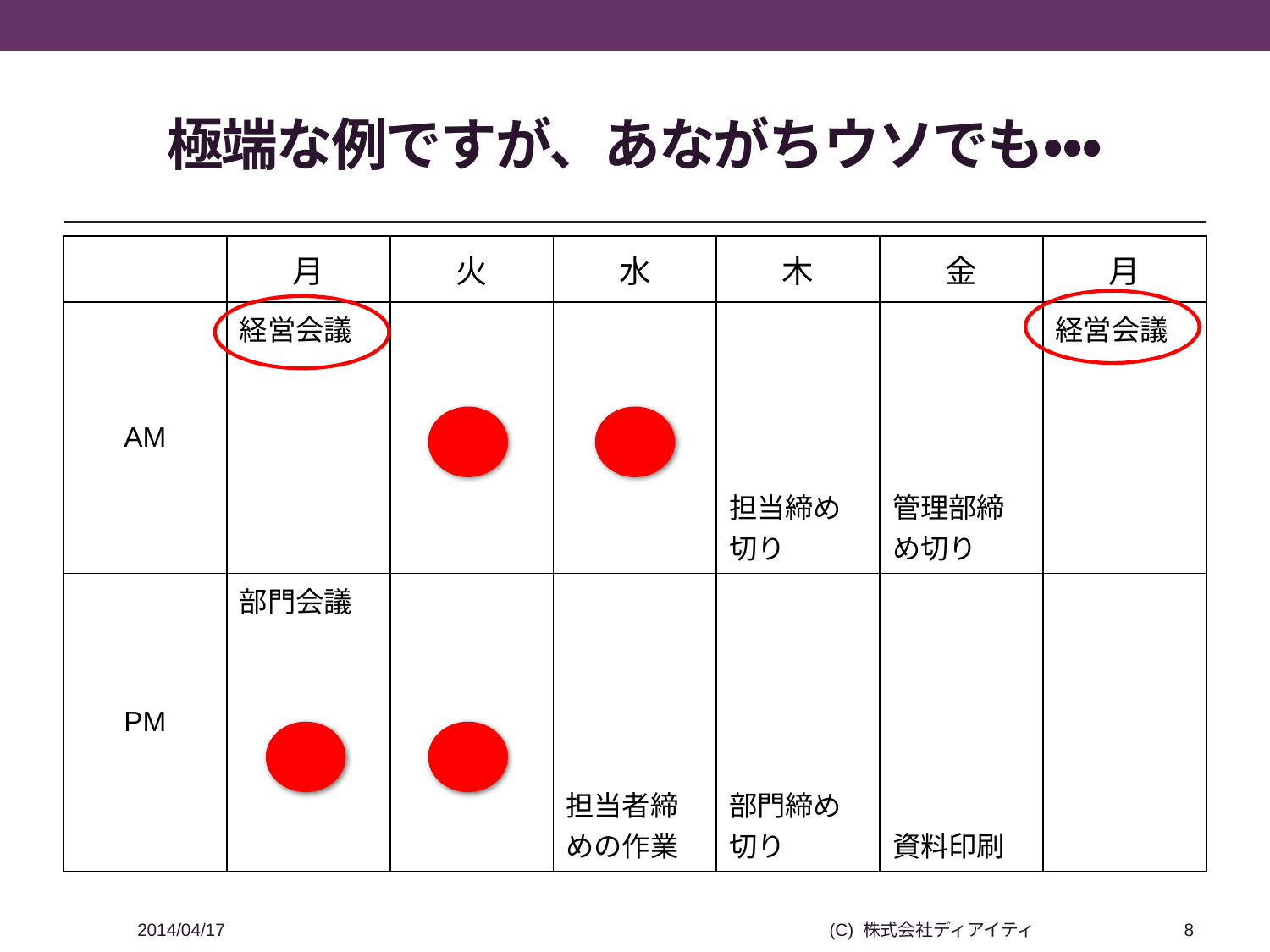

# 極端な例ですが、あながちウソでも・・・
|  | 月 | 火 | 水 | 木 | 金 | 月 |
| --- | --- | --- | --- | --- | --- | --- |
| AM | 経営会議 |  |  | 担当締め切り | 管理部締め切り | 経営会議 |
| PM | 部門会議 |  | 担当者締めの作業 | 部門締め切り | 資料印刷 |  |

2014/04/17
(C) 株式会社ディアイティ
8